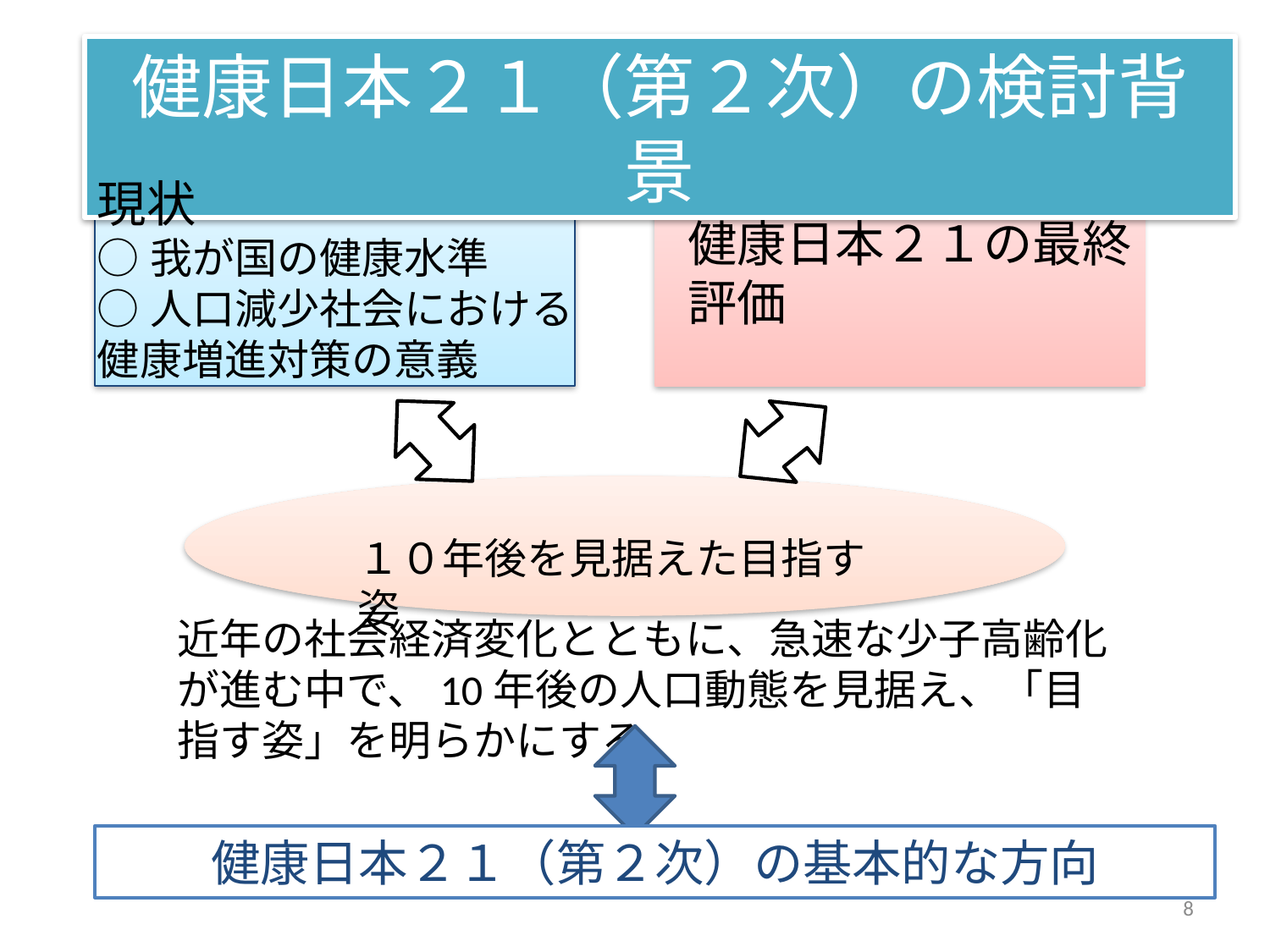

健康日本２１（第２次）の検討背景
現状
○我が国の健康水準
○人口減少社会における健康増進対策の意義

健康日本２１の最終評価

１０年後を見据えた目指す姿
近年の社会経済変化とともに、急速な少子高齢化が進む中で、10年後の人口動態を見据え、「目指す姿」を明らかにする。

健康日本２１（第２次）の基本的な方向
8